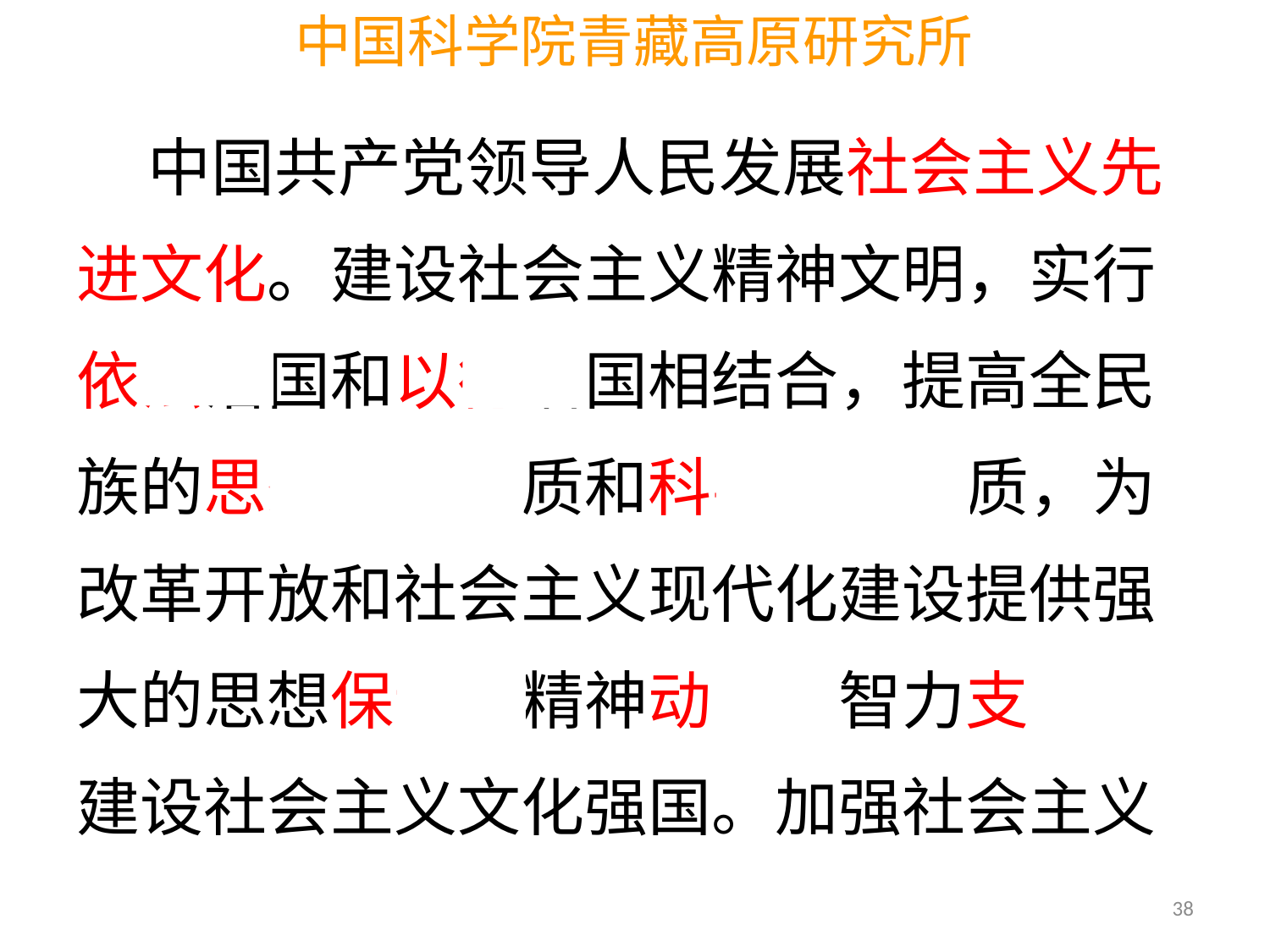

# 中国共产党领导人民发展社会主义先进文化。建设社会主义精神文明，实行依法治国和以德治国相结合，提高全民族的思想道德素质和科学文化素质，为改革开放和社会主义现代化建设提供强大的思想保证、精神动力和智力支持，建设社会主义文化强国。加强社会主义

38